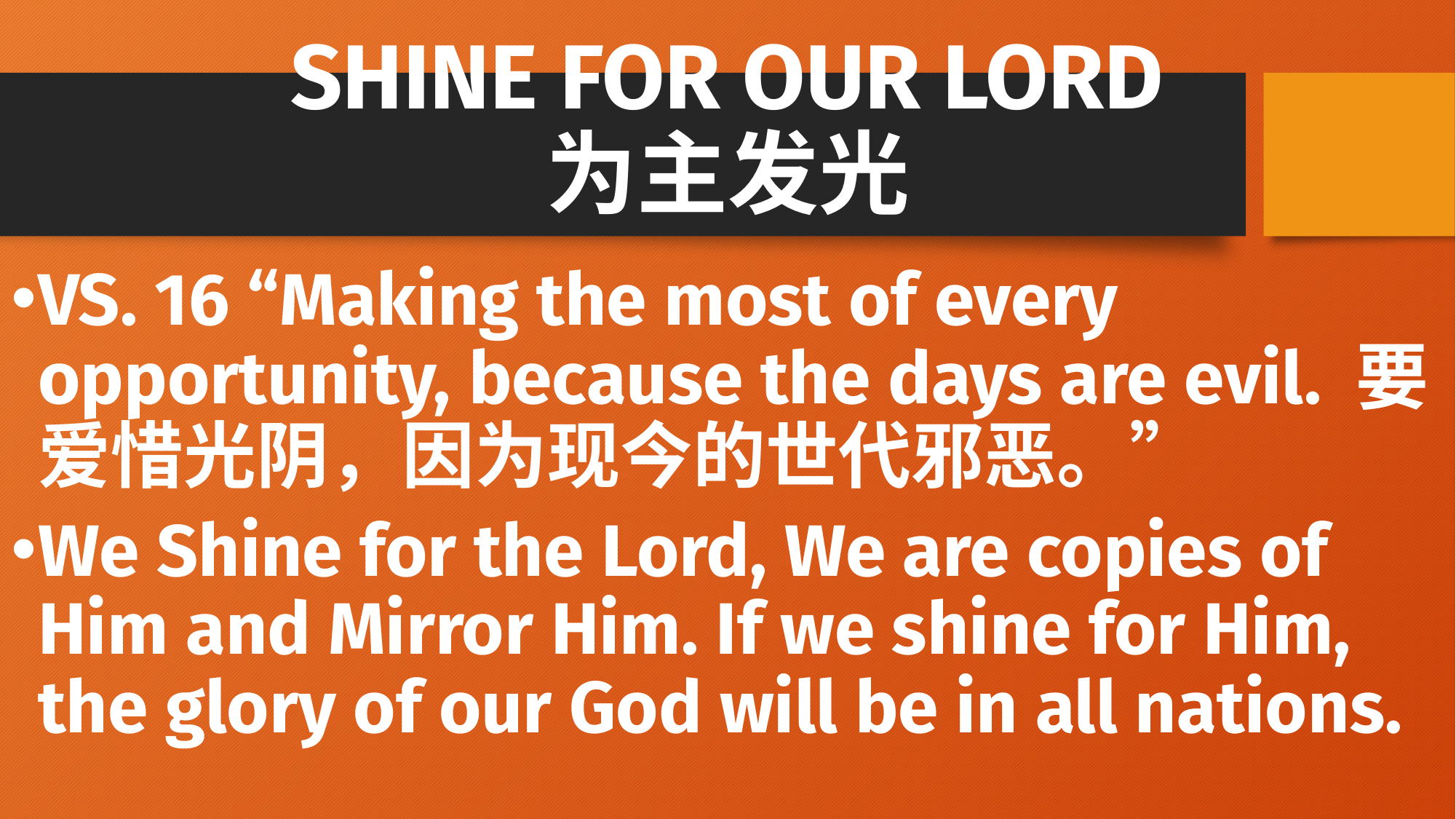

# SHINE FOR OUR LORD 为主发光
VS. 16 “Making the most of every opportunity, because the days are evil. 要爱惜光阴，因为现今的世代邪恶。”
We Shine for the Lord, We are copies of Him and Mirror Him. If we shine for Him, the glory of our God will be in all nations.